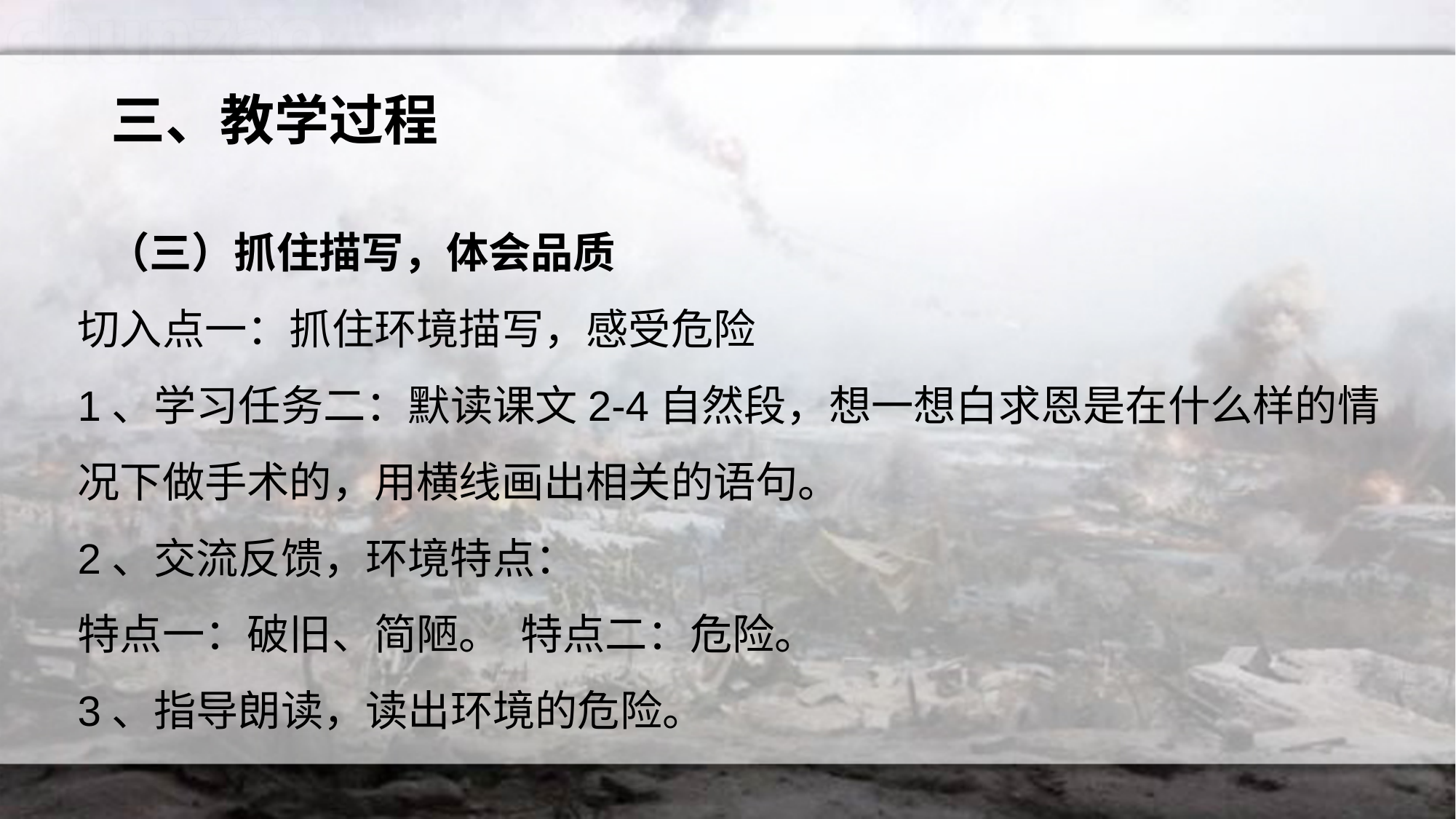

# 三、教学过程
  （三）抓住描写，体会品质
切入点一：抓住环境描写，感受危险
1、学习任务二：默读课文2-4自然段，想一想白求恩是在什么样的情况下做手术的，用横线画出相关的语句。
2、交流反馈，环境特点：
特点一：破旧、简陋。  特点二：危险。
3、指导朗读，读出环境的危险。